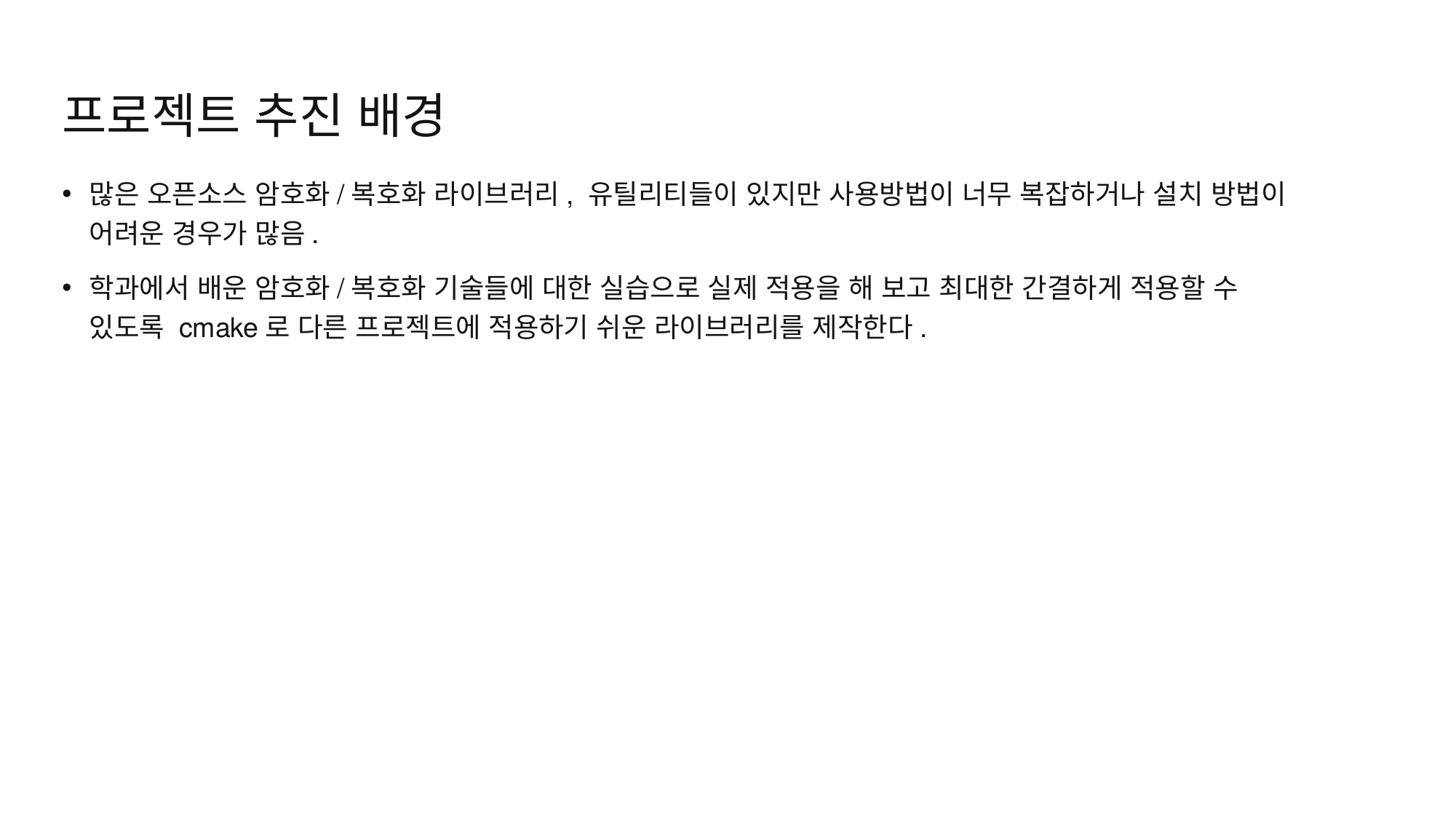

# 프로젝트 추진 배경
많은 오픈소스 암호화/복호화 라이브러리, 유틸리티들이 있지만 사용방법이 너무 복잡하거나 설치 방법이 어려운 경우가 많음.
학과에서 배운 암호화/복호화 기술들에 대한 실습으로 실제 적용을 해 보고 최대한 간결하게 적용할 수 있도록 cmake로 다른 프로젝트에 적용하기 쉬운 라이브러리를 제작한다.